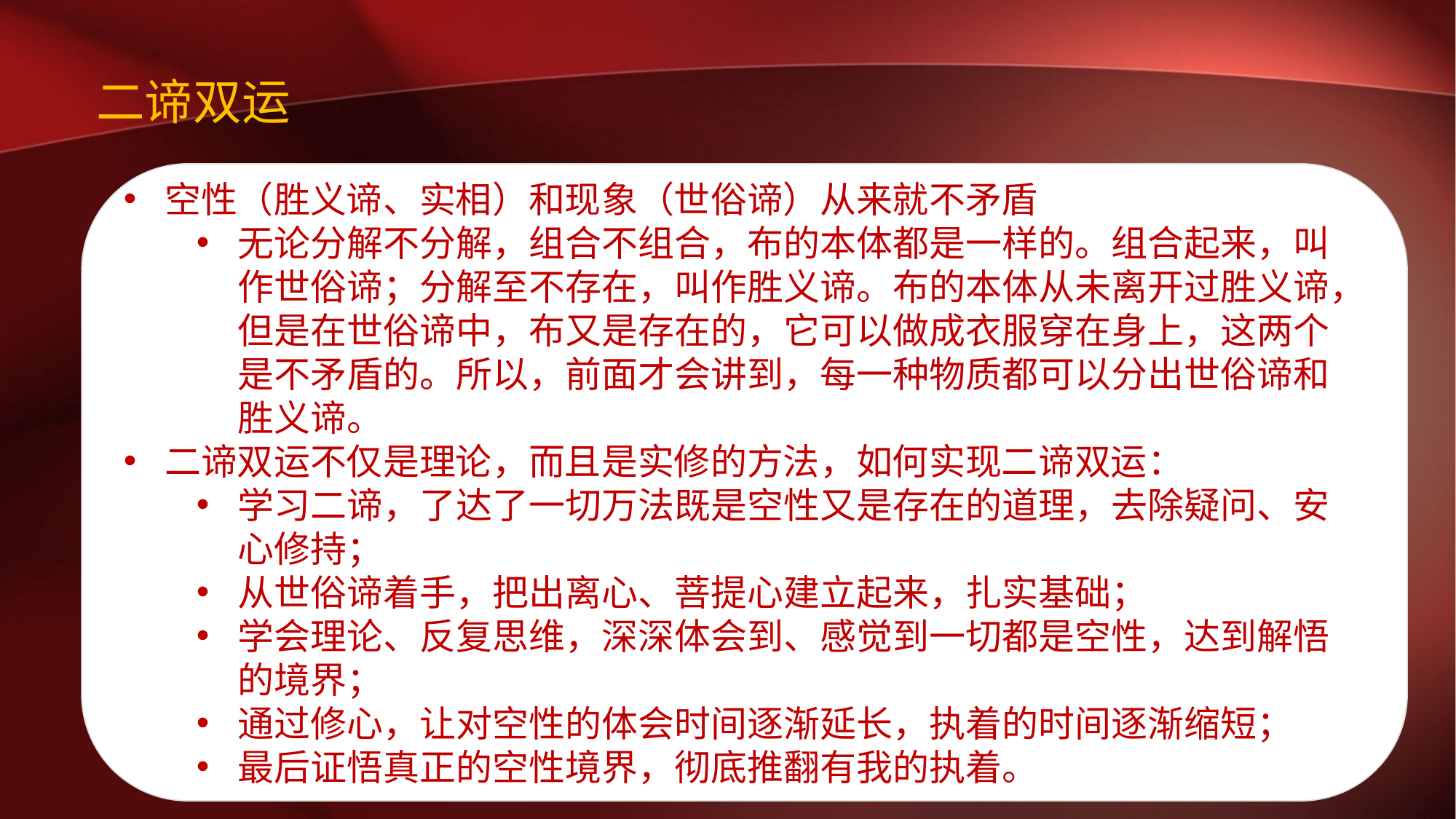

# 二谛双运
空性（胜义谛、实相）和现象（世俗谛）从来就不矛盾
无论分解不分解，组合不组合，布的本体都是一样的。组合起来，叫作世俗谛；分解至不存在，叫作胜义谛。布的本体从未离开过胜义谛，但是在世俗谛中，布又是存在的，它可以做成衣服穿在身上，这两个是不矛盾的。所以，前面才会讲到，每一种物质都可以分出世俗谛和胜义谛。
二谛双运不仅是理论，而且是实修的方法，如何实现二谛双运：
学习二谛，了达了一切万法既是空性又是存在的道理，去除疑问、安心修持；
从世俗谛着手，把出离心、菩提心建立起来，扎实基础；
学会理论、反复思维，深深体会到、感觉到一切都是空性，达到解悟的境界；
通过修心，让对空性的体会时间逐渐延长，执着的时间逐渐缩短；
最后证悟真正的空性境界，彻底推翻有我的执着。